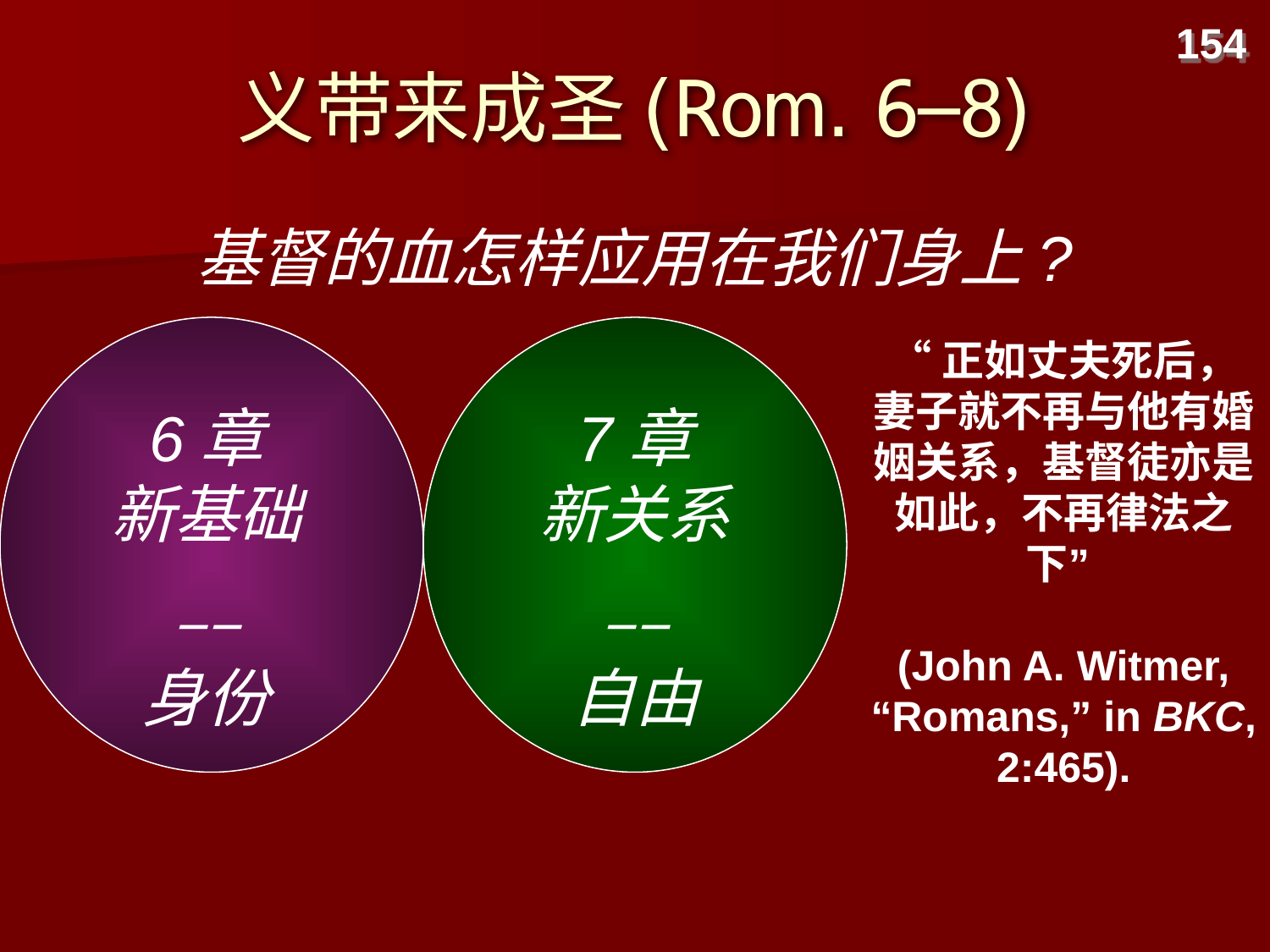

# 义带来成圣(Rom. 6–8)
154
基督的血怎样应用在我们身上?

6章
新基础
––
身份

7章
新关系
––
自由
“正如丈夫死后，妻子就不再与他有婚姻关系，基督徒亦是如此，不再律法之下”
(John A. Witmer, “Romans,” in BKC, 2:465).